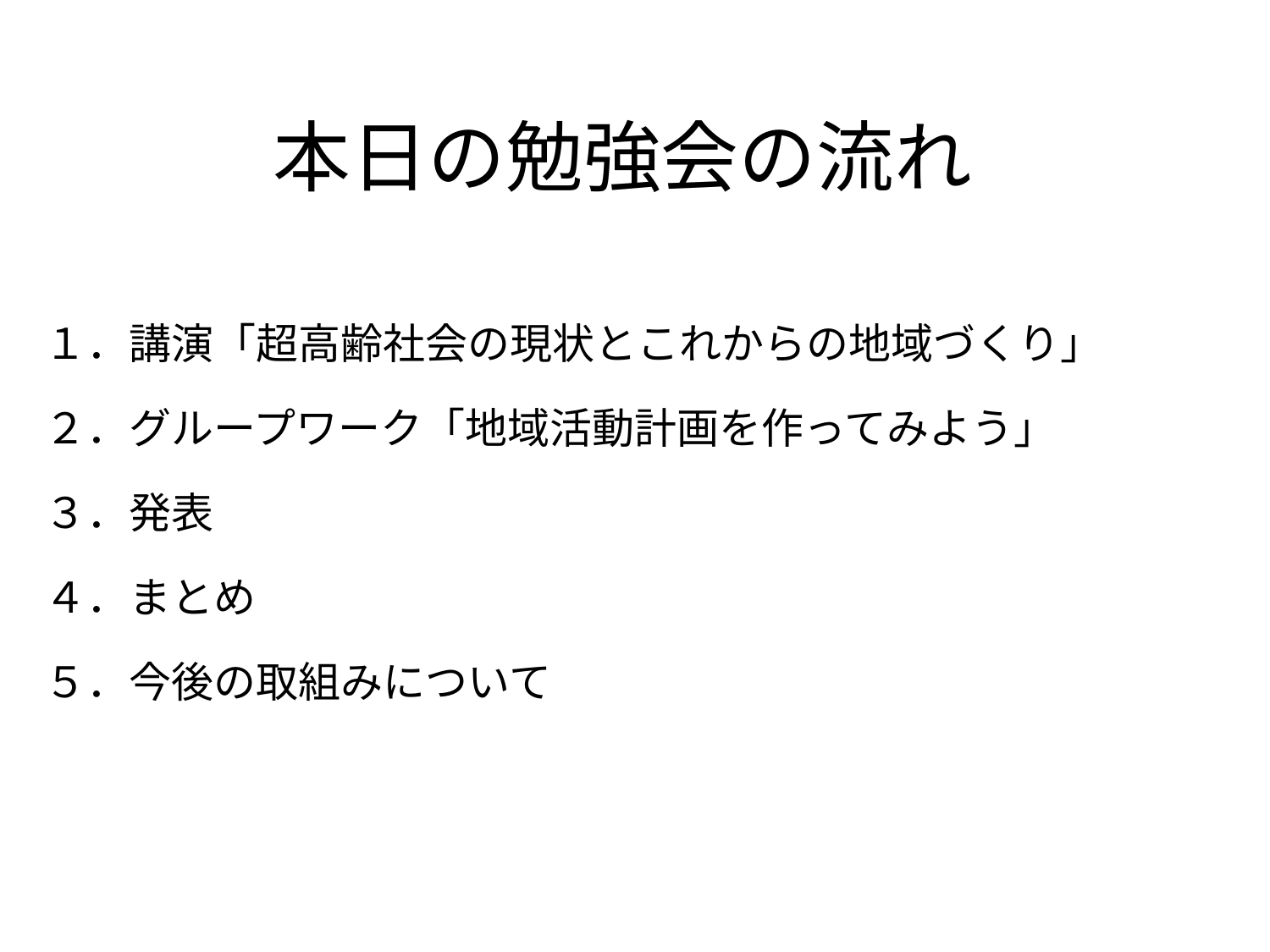

# 本日の勉強会の流れ
１．講演「超高齢社会の現状とこれからの地域づくり」
２．グループワーク「地域活動計画を作ってみよう」
３．発表
４．まとめ
５．今後の取組みについて